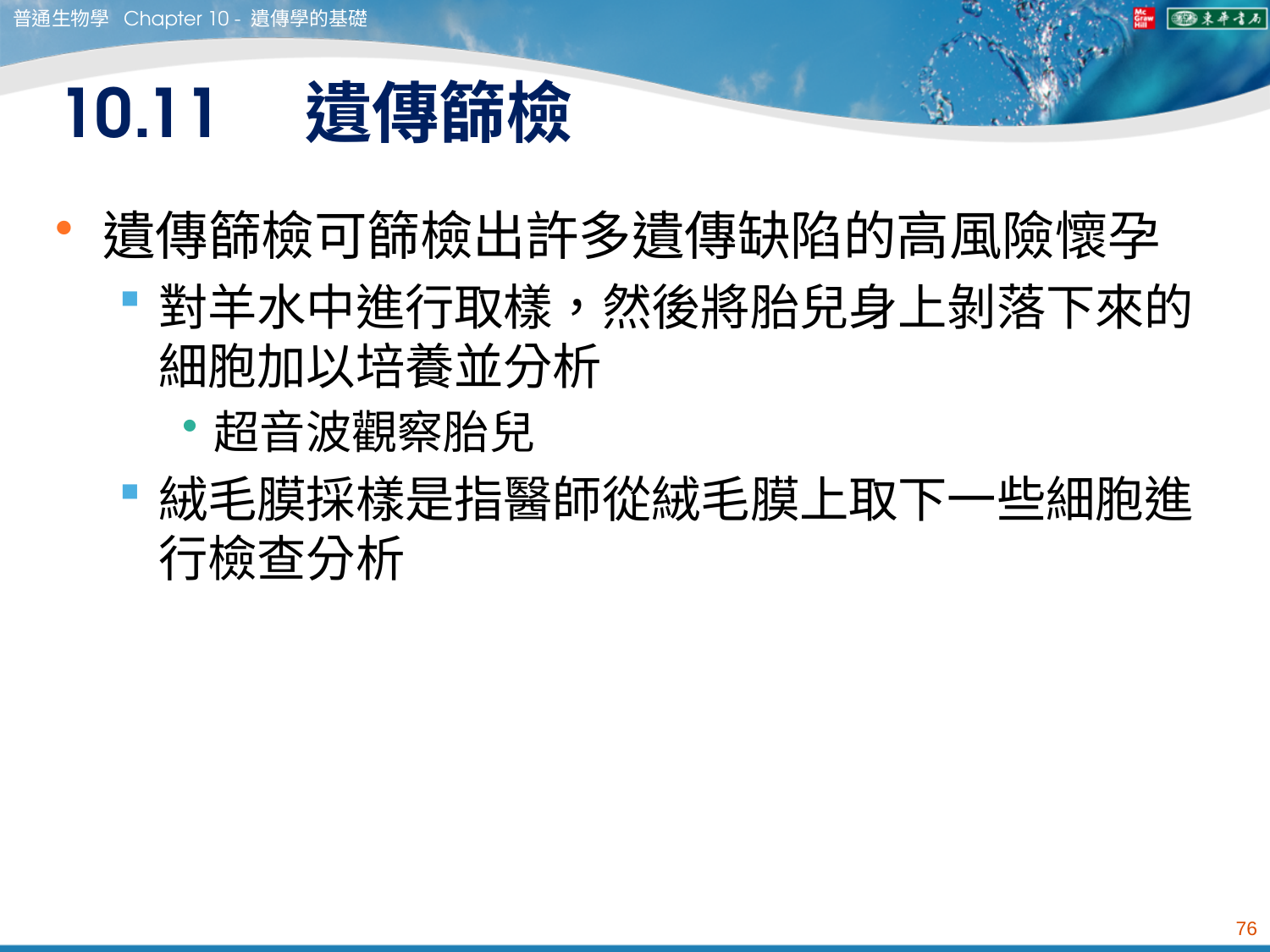

普通生物學  Chapter 10 - 遺傳學的基礎
# 10.11　遺傳篩檢
遺傳篩檢可篩檢出許多遺傳缺陷的高風險懷孕
對羊水中進行取樣，然後將胎兒身上剝落下來的細胞加以培養並分析
超音波觀察胎兒
絨毛膜採樣是指醫師從絨毛膜上取下一些細胞進行檢查分析
76